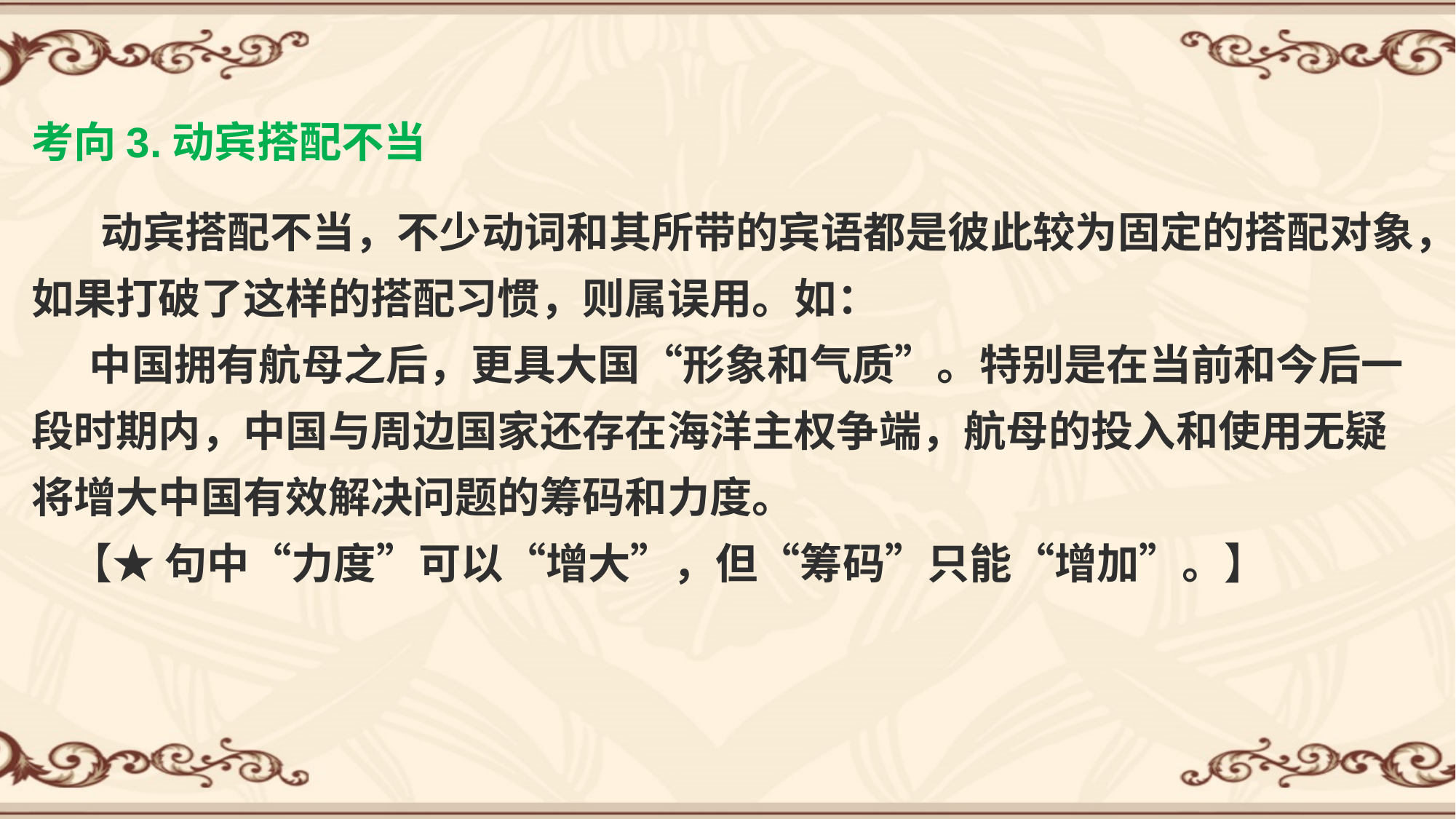

考向3.动宾搭配不当
       动宾搭配不当，不少动词和其所带的宾语都是彼此较为固定的搭配对象，如果打破了这样的搭配习惯，则属误用。如：
      中国拥有航母之后，更具大国“形象和气质”。特别是在当前和今后一段时期内，中国与周边国家还存在海洋主权争端，航母的投入和使用无疑将增大中国有效解决问题的筹码和力度。
   【★ 句中“力度”可以“增大”，但“筹码”只能“增加”。】